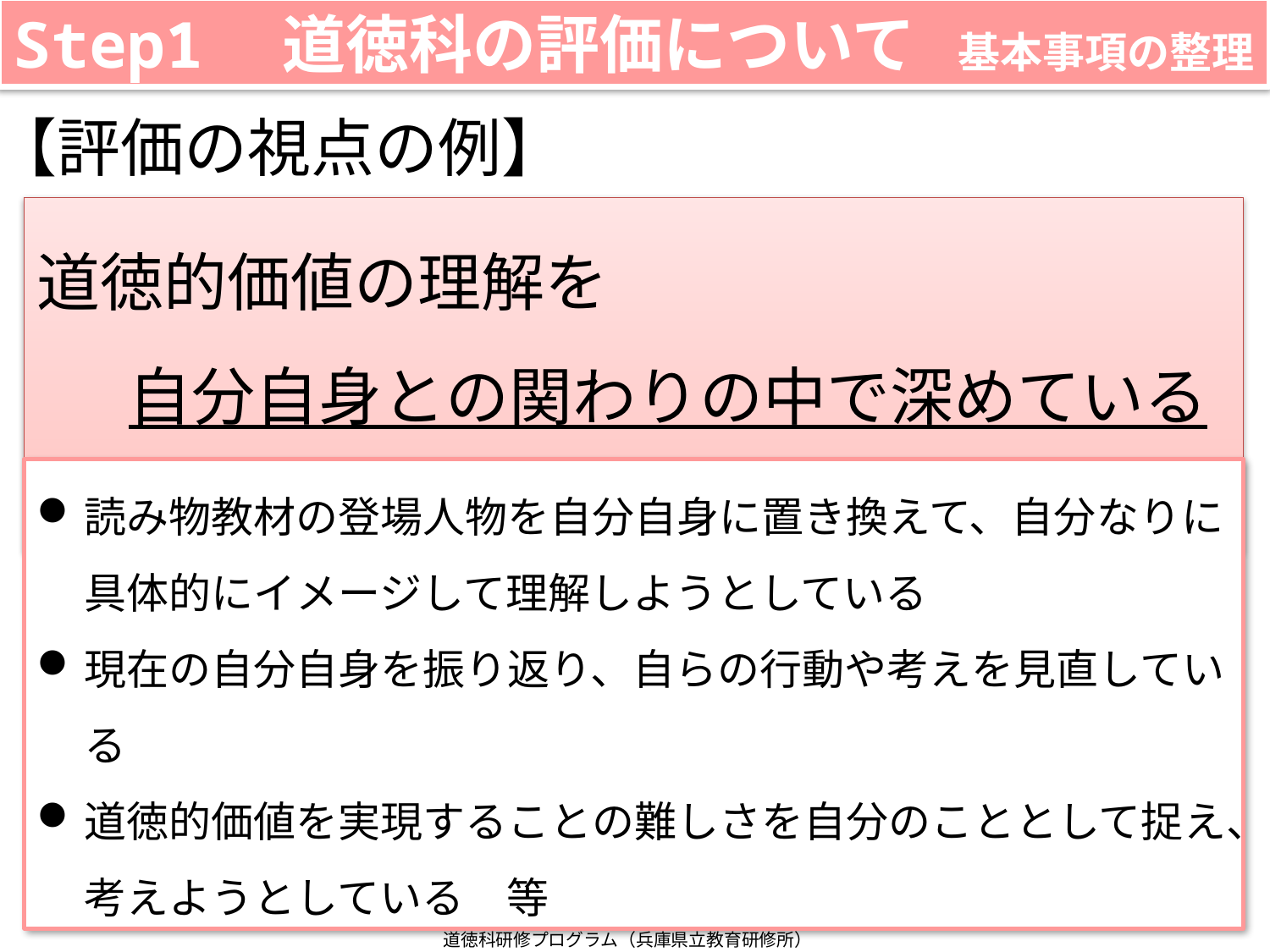

Step1　道徳科の評価について　基本事項の整理
【評価の視点の例】
道徳的価値の理解を
　  自分自身との関わりの中で深めているか
読み物教材の登場人物を自分自身に置き換えて、自分なりに具体的にイメージして理解しようとしている
現在の自分自身を振り返り、自らの行動や考えを見直している
道徳的価値を実現することの難しさを自分のこととして捉え、考えようとしている　等
道徳科の全面実施に向けて～指導と評価の要点及び実践事例～（兵庫県教育委員会）
道徳科研修プログラム（兵庫県立教育研修所）